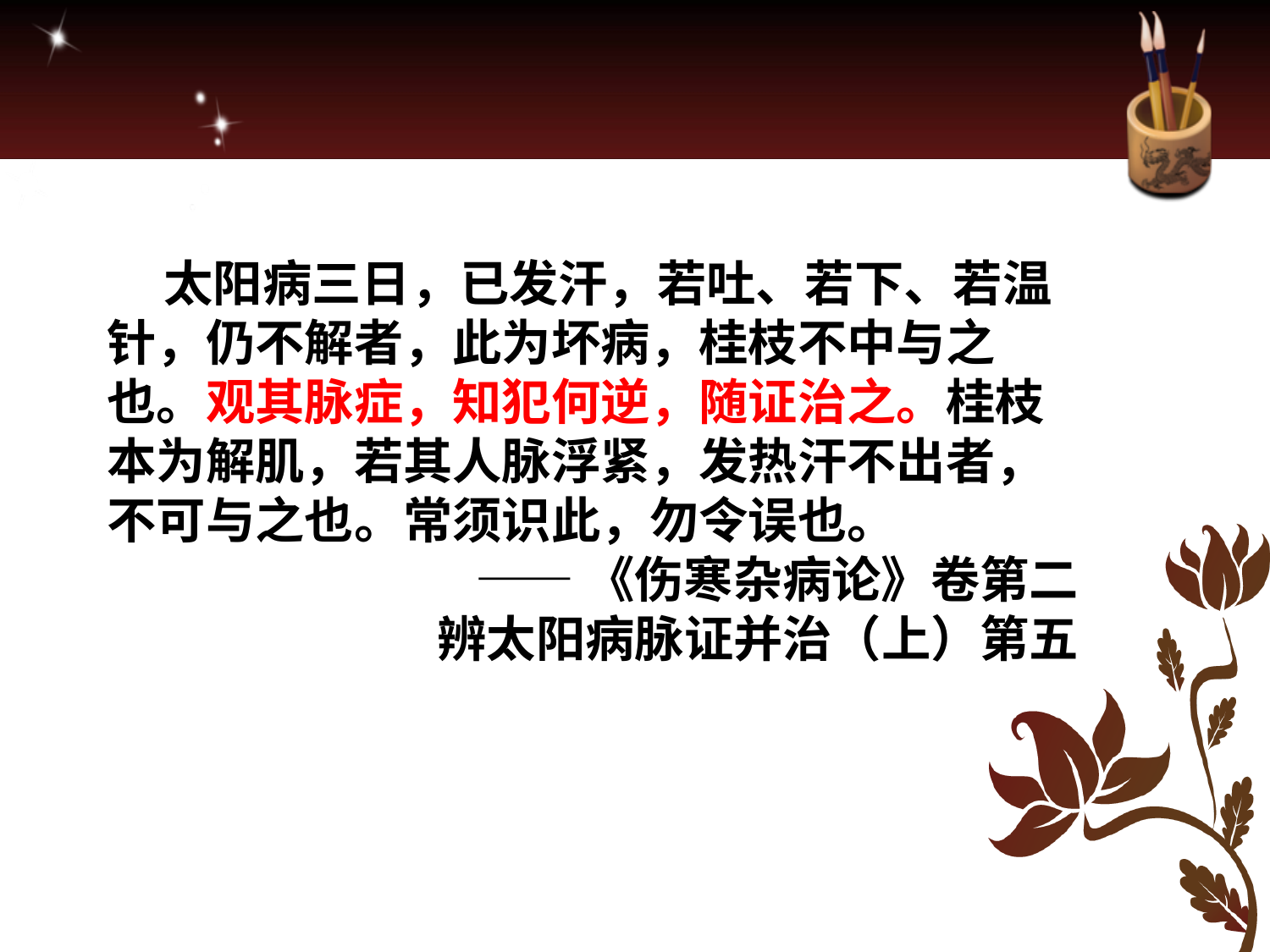

太阳病三日，已发汗，若吐、若下、若温针，仍不解者，此为坏病，桂枝不中与之也。观其脉症，知犯何逆，随证治之。桂枝本为解肌，若其人脉浮紧，发热汗不出者，不可与之也。常须识此，勿令误也。
——《伤寒杂病论》卷第二
辨太阳病脉证并治（上）第五